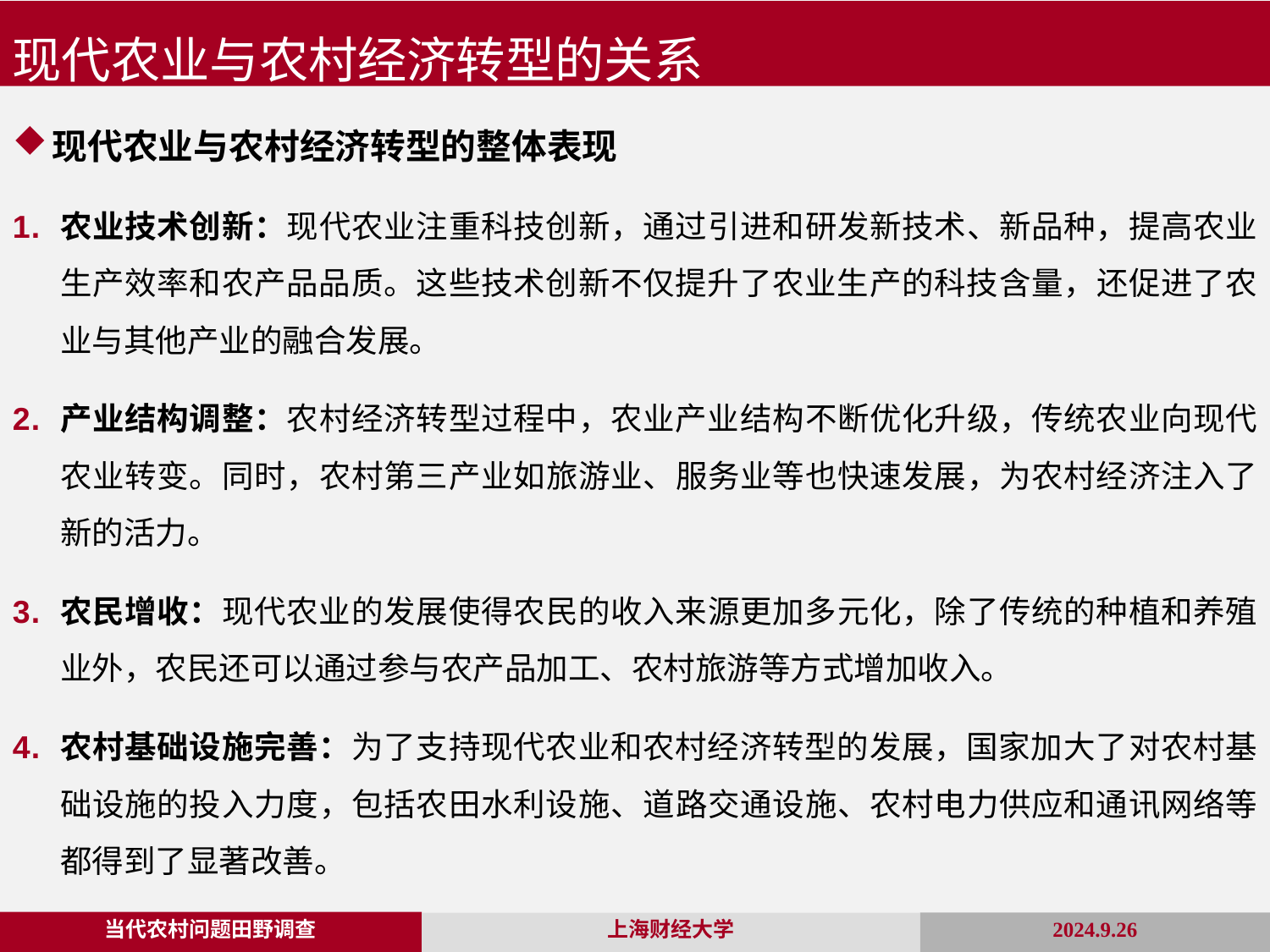

现代农业与农村经济转型的关系
现代农业与农村经济转型的整体表现
农业技术创新：现代农业注重科技创新，通过引进和研发新技术、新品种，提高农业生产效率和农产品品质。这些技术创新不仅提升了农业生产的科技含量，还促进了农业与其他产业的融合发展。
产业结构调整：农村经济转型过程中，农业产业结构不断优化升级，传统农业向现代农业转变。同时，农村第三产业如旅游业、服务业等也快速发展，为农村经济注入了新的活力。
农民增收：现代农业的发展使得农民的收入来源更加多元化，除了传统的种植和养殖业外，农民还可以通过参与农产品加工、农村旅游等方式增加收入。
农村基础设施完善：为了支持现代农业和农村经济转型的发展，国家加大了对农村基础设施的投入力度，包括农田水利设施、道路交通设施、农村电力供应和通讯网络等都得到了显著改善。
当代农村问题田野调查
2024.9.26
上海财经大学